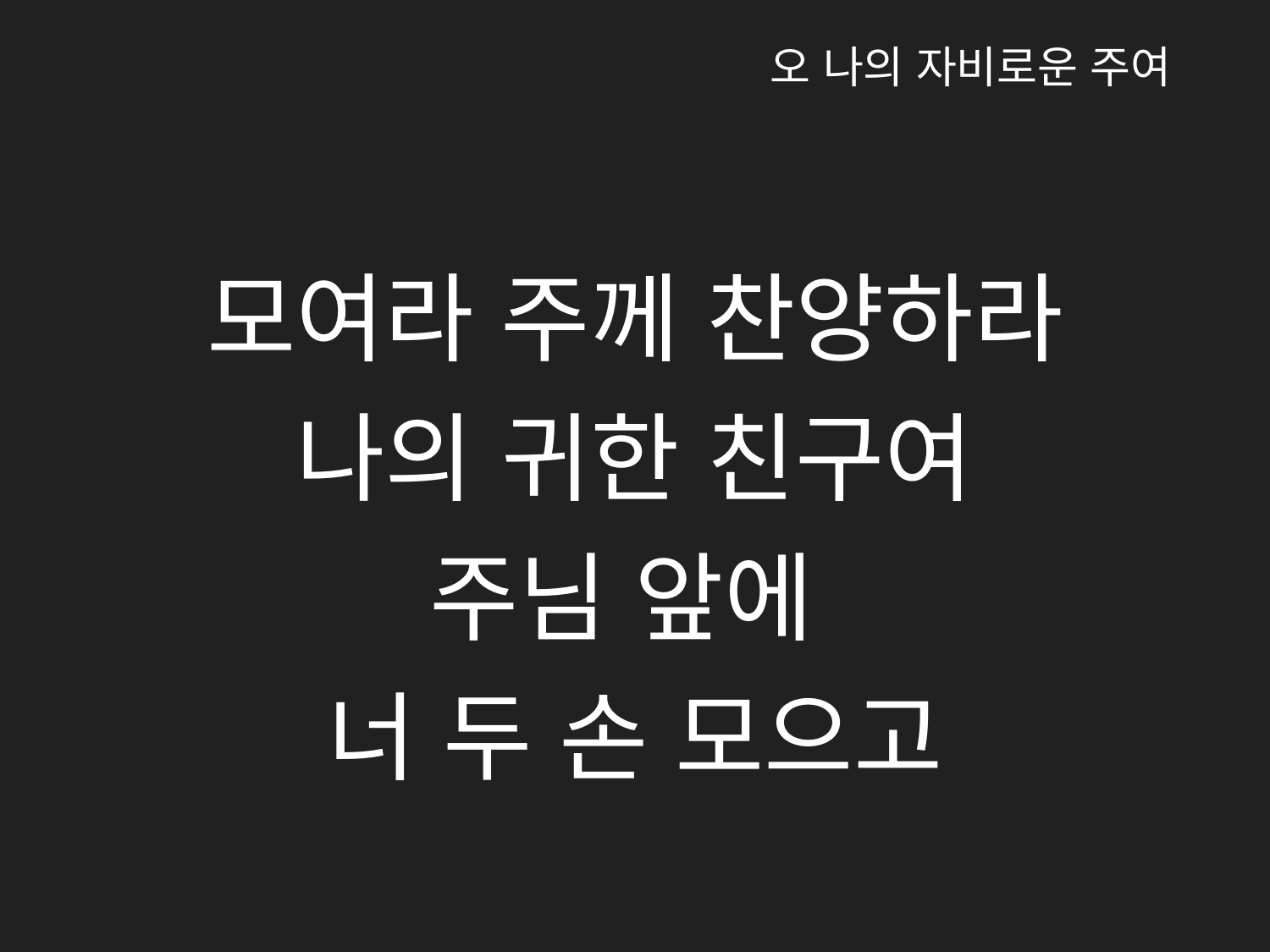

오 나의 자비로운 주여
모여라 주께 찬양하라
나의 귀한 친구여
주님 앞에
너 두 손 모으고